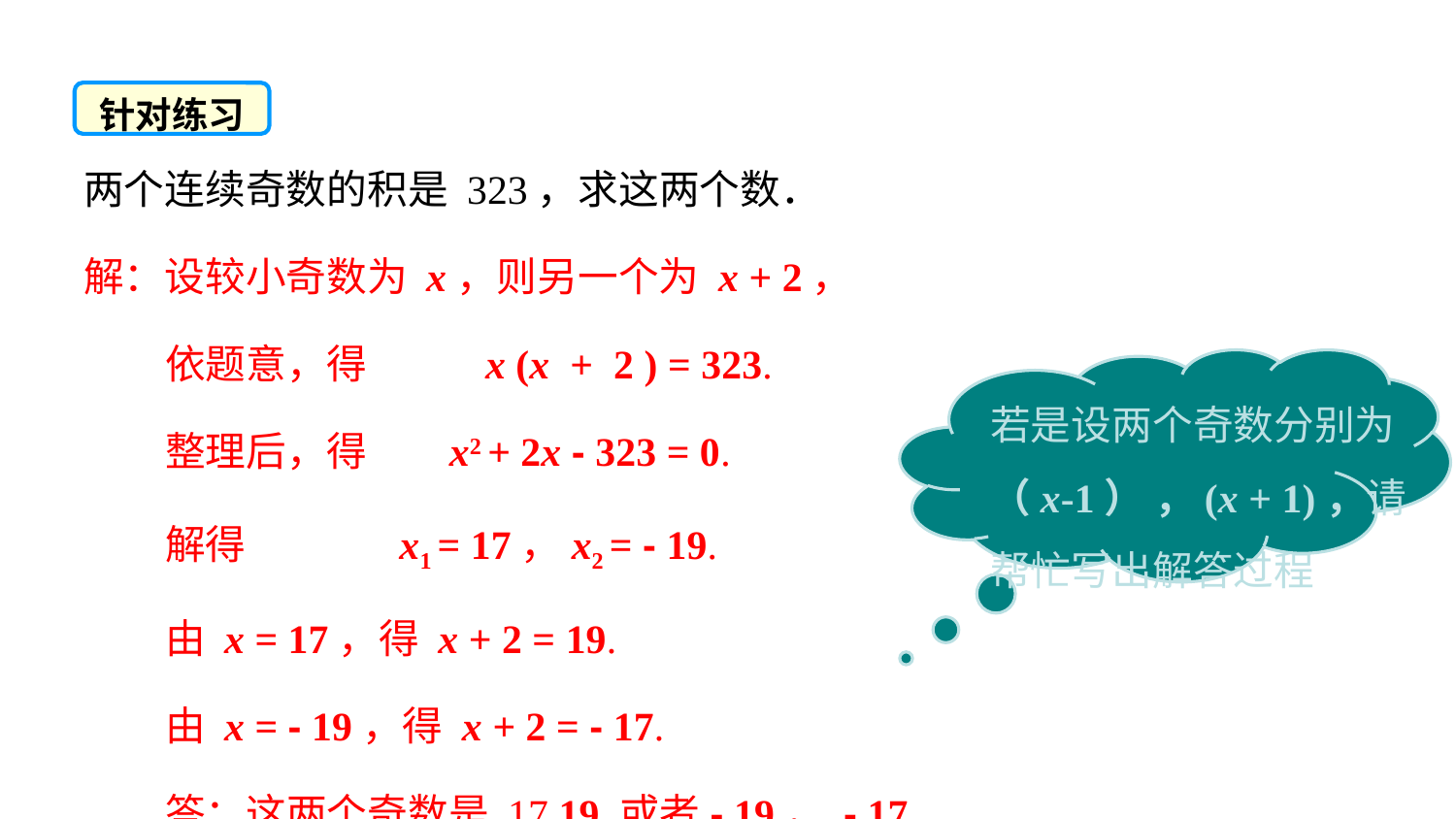

针对练习
两个连续奇数的积是 323，求这两个数．
解：设较小奇数为 x，则另一个为 x + 2，
        依题意，得            x (x  +  2 ) = 323.
        整理后，得        x2 + 2x - 323 = 0.
        解得                x1 = 17，x2 = - 19.
        由 x = 17，得 x + 2 = 19.
        由 x = - 19，得 x + 2 = - 17.
        答：这两个奇数是 17,19 或者- 19， - 17.

若是设两个奇数分别为
（x-1） ，(x + 1)，请帮忙写出解答过程